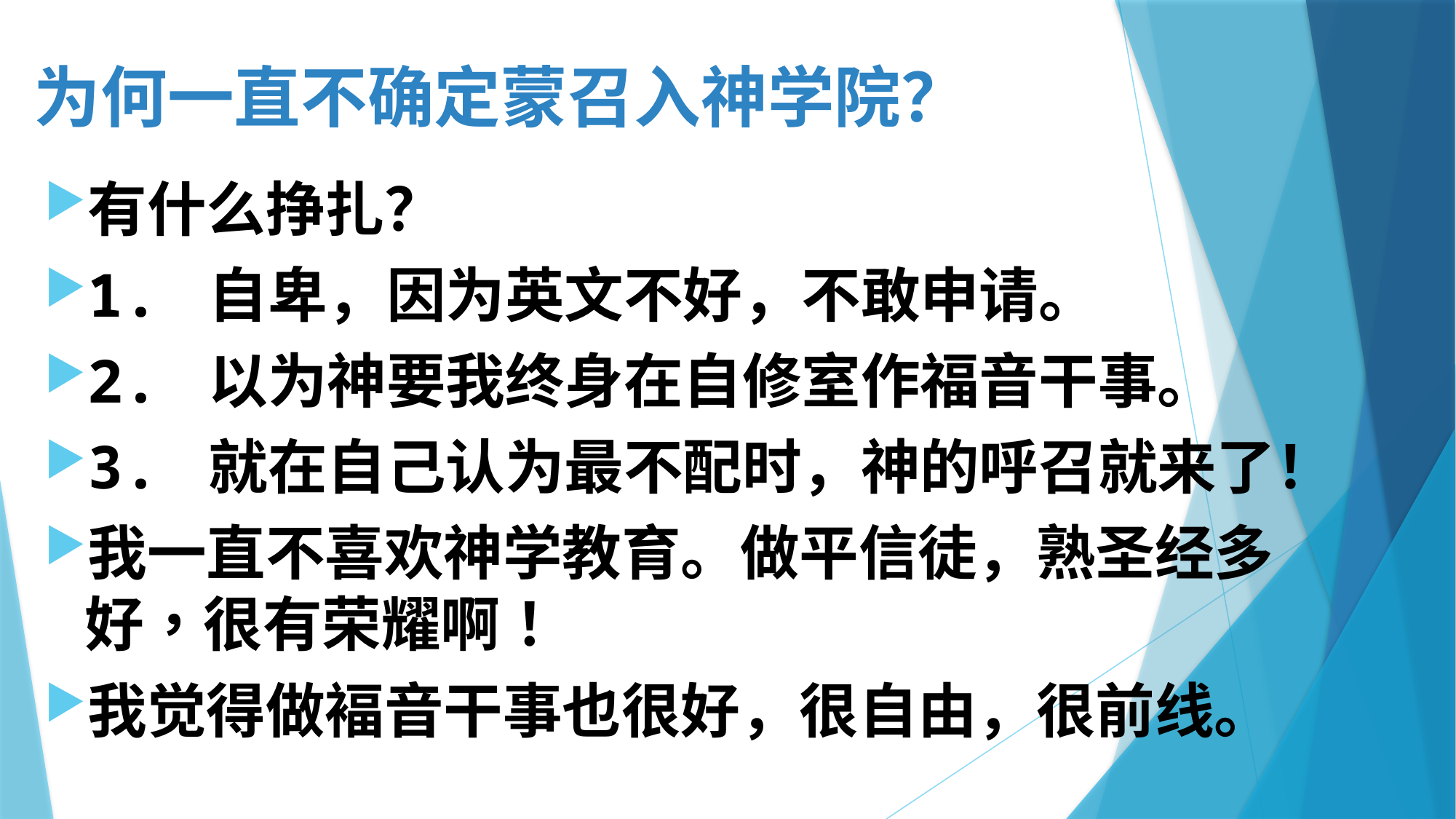

# 为何一直不确定蒙召入神学院？
有什么挣扎？
1. 自卑，因为英文不好，不敢申请。
2. 以为神要我终身在自修室作福音干事。
3. 就在自己认为最不配时，神的呼召就来了！
我一直不喜欢神学教育。做平信徒，熟圣经多好，很有荣耀啊！
我觉得做褔音干事也很好，很自由，很前线。